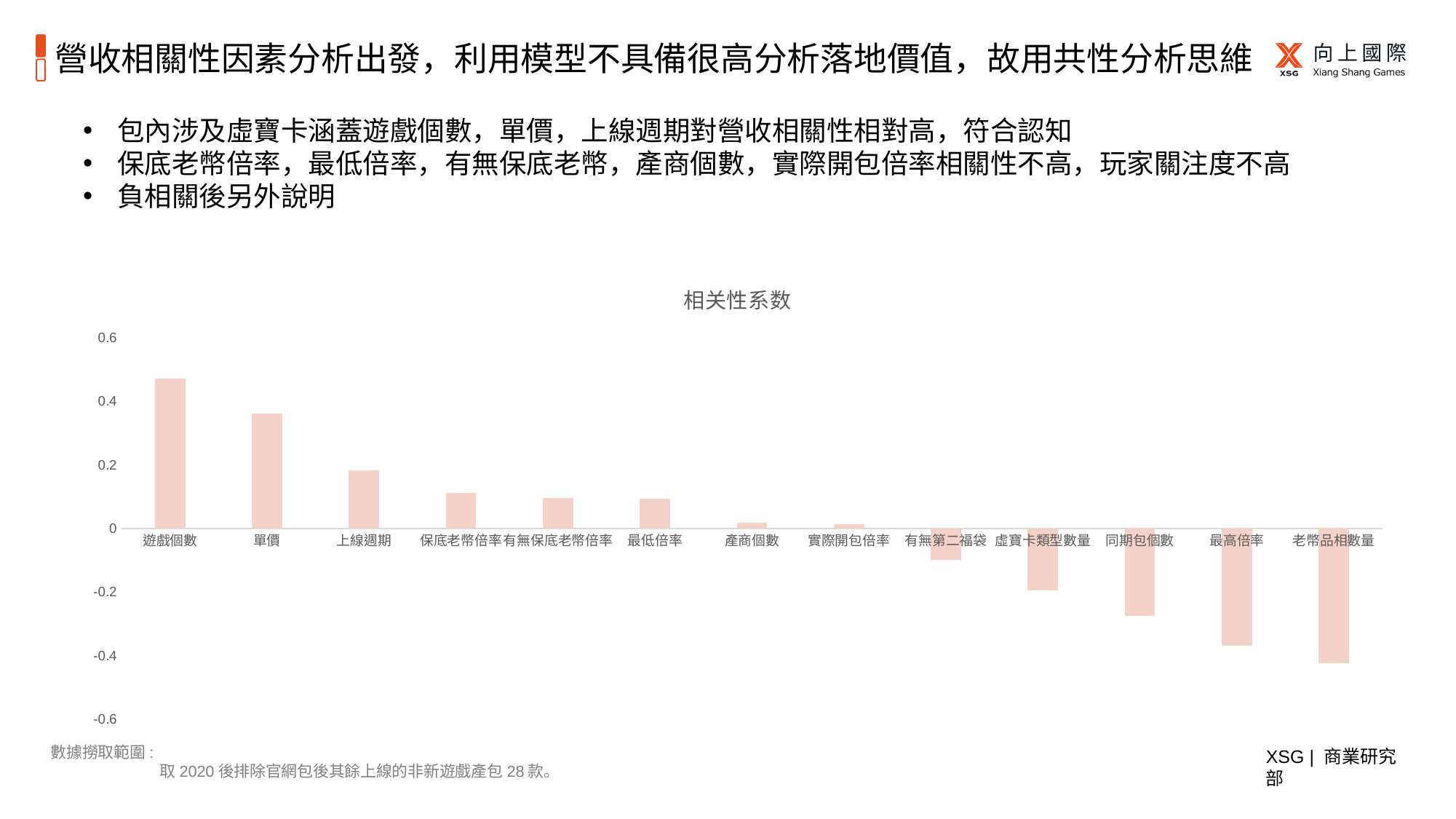

# 營收相關性因素分析出發，利用模型不具備很高分析落地價值，故用共性分析思維
包內涉及虛寶卡涵蓋遊戲個數，單價，上線週期對營收相關性相對高，符合認知
保底老幣倍率，最低倍率，有無保底老幣，產商個數，實際開包倍率相關性不高，玩家關注度不高
負相關後另外說明

### Chart: 相关性系数

| Category |  |
|---|---|
| 遊戲個數 | 0.471755 |
| 單價 | 0.362305 |
| 上線週期 | 0.183793 |
| 保底老幣倍率 | 0.112584 |
| 有無保底老幣倍率 | 0.09732 |
| 最低倍率 | 0.09325 |
| 產商個數 | 0.019109 |
| 實際開包倍率 | 0.014088 |
| 有無第二福袋 | -0.096991 |
| 虛寶卡類型數量 | -0.193949 |
| 同期包個數 | -0.273456 |
| 最高倍率 | -0.367965 |
| 老幣品相數量 | -0.422748 |
數據撈取範圍:
	取2020後排除官網包後其餘上線的非新遊戲產包28款。